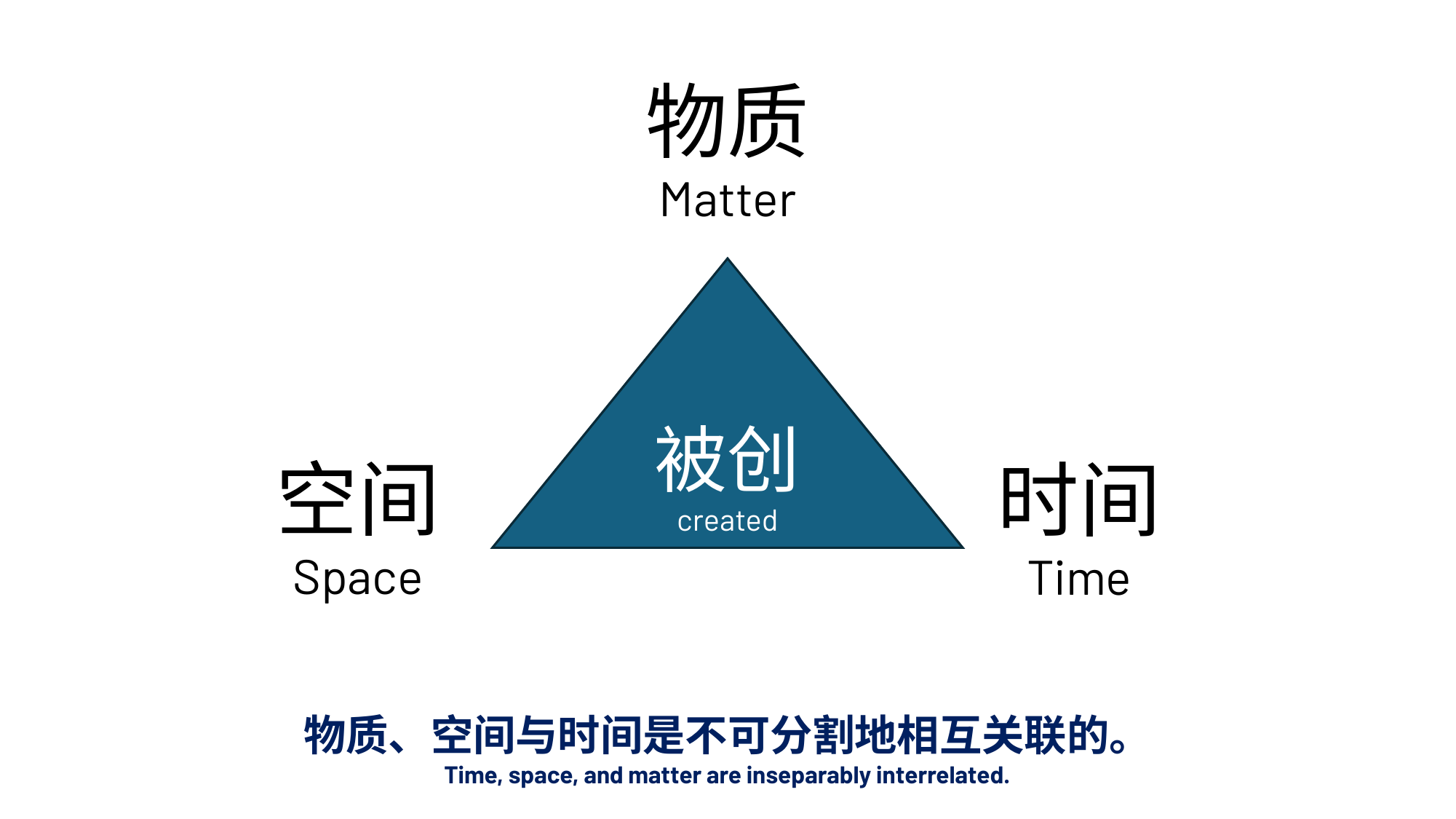

物质
Matter
被创
created
空间
Space
时间
Time
物质、空间与时间是不可分割地相互关联的。
Time, space, and matter are inseparably interrelated.